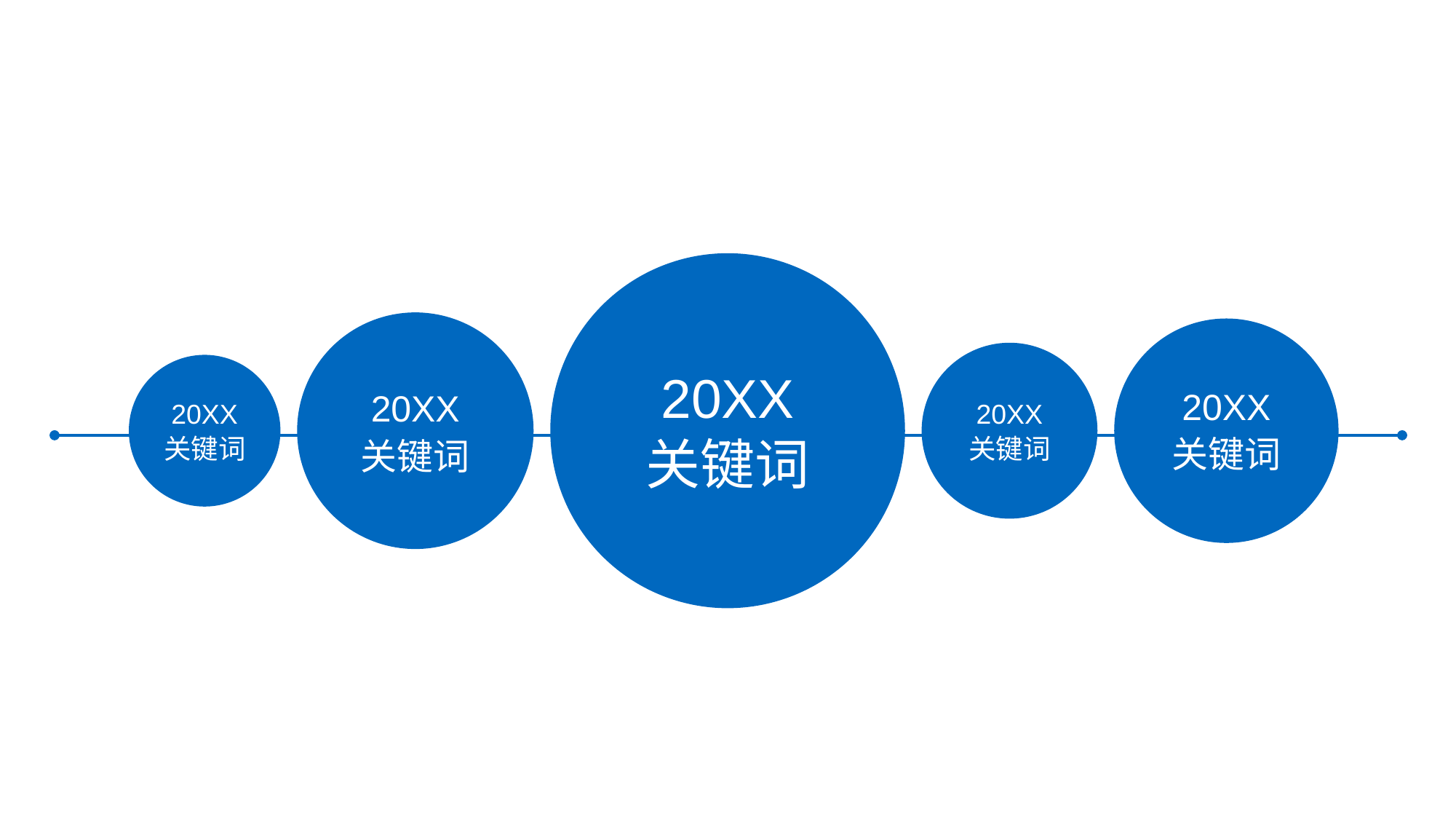

20XX
关键词
20XX
关键词
20XX
关键词
20XX
关键词
20XX
关键词